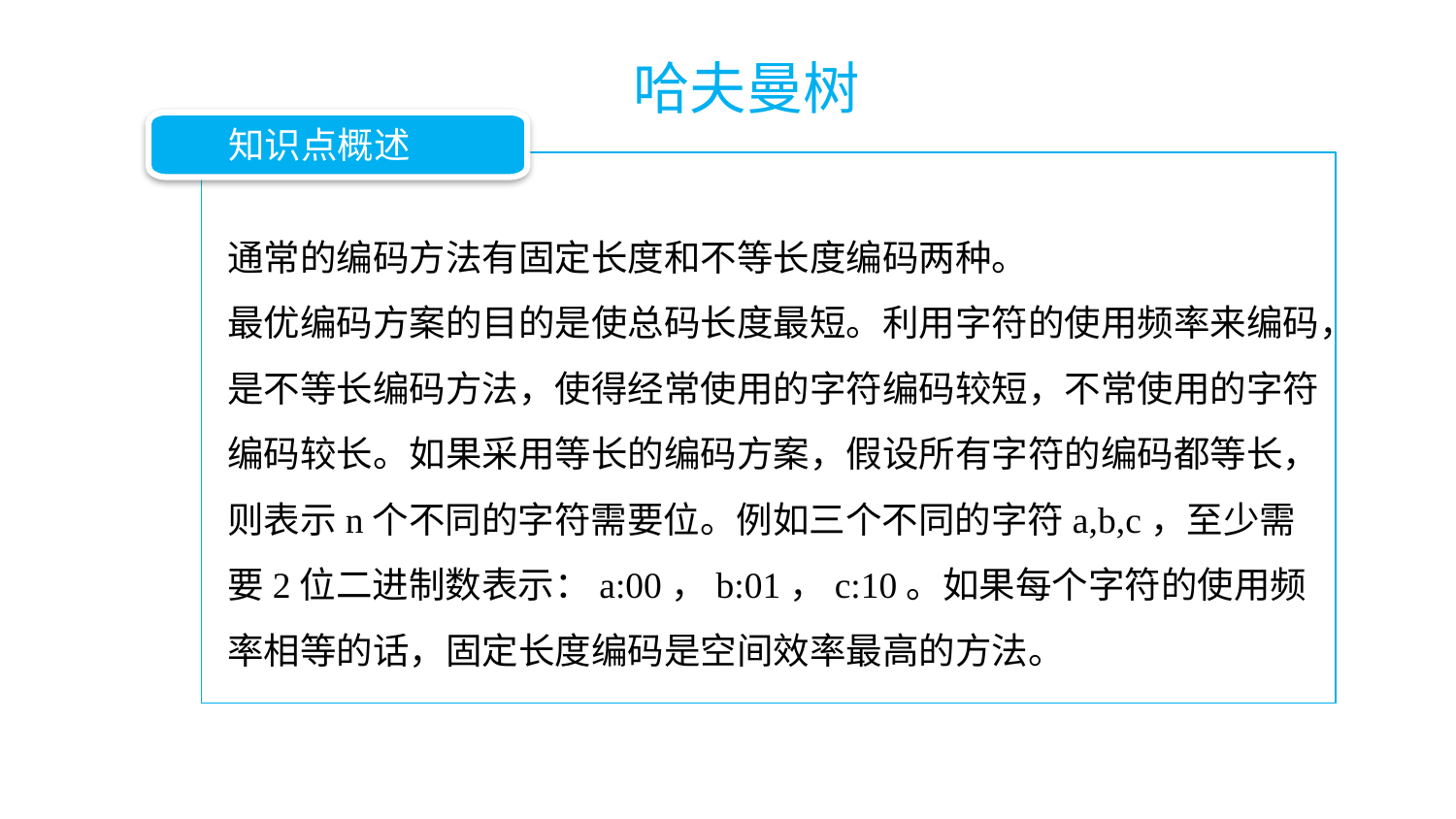

哈夫曼树

知识点概述
通常的编码方法有固定长度和不等长度编码两种。
最优编码方案的目的是使总码长度最短。利用字符的使用频率来编码，是不等长编码方法，使得经常使用的字符编码较短，不常使用的字符编码较长。如果采用等长的编码方案，假设所有字符的编码都等长，则表示n个不同的字符需要位。例如三个不同的字符a,b,c，至少需要2位二进制数表示：a:00，b:01，c:10。如果每个字符的使用频率相等的话，固定长度编码是空间效率最高的方法。
2